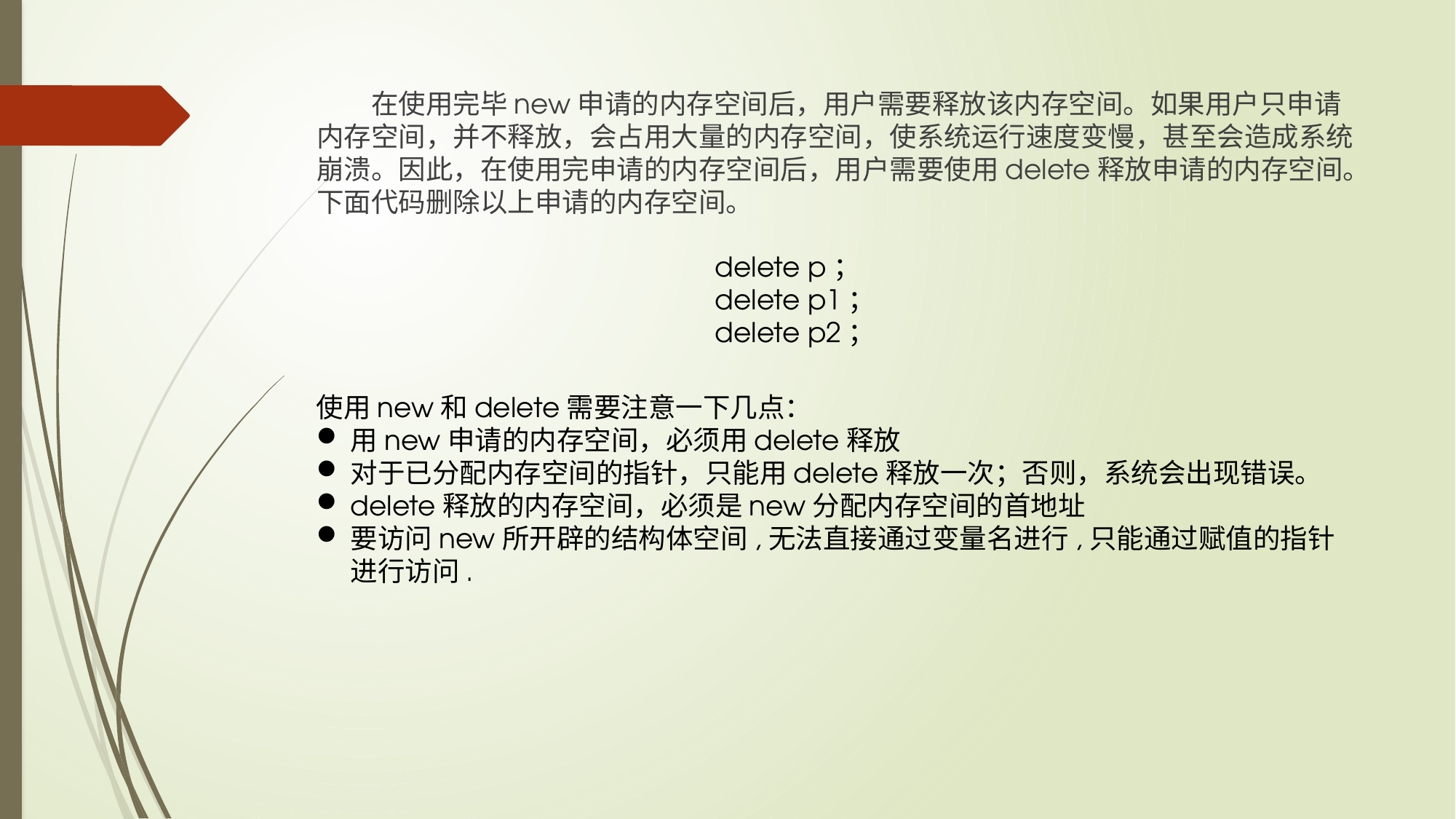

在使用完毕new申请的内存空间后，用户需要释放该内存空间。如果用户只申请内存空间，并不释放，会占用大量的内存空间，使系统运行速度变慢，甚至会造成系统崩溃。因此，在使用完申请的内存空间后，用户需要使用delete释放申请的内存空间。下面代码删除以上申请的内存空间。
delete p；
delete p1；
delete p2；
使用new和delete需要注意一下几点：
用new申请的内存空间，必须用delete释放
对于已分配内存空间的指针，只能用delete释放一次；否则，系统会出现错误。
delete释放的内存空间，必须是new分配内存空间的首地址
要访问new所开辟的结构体空间,无法直接通过变量名进行,只能通过赋值的指针进行访问.